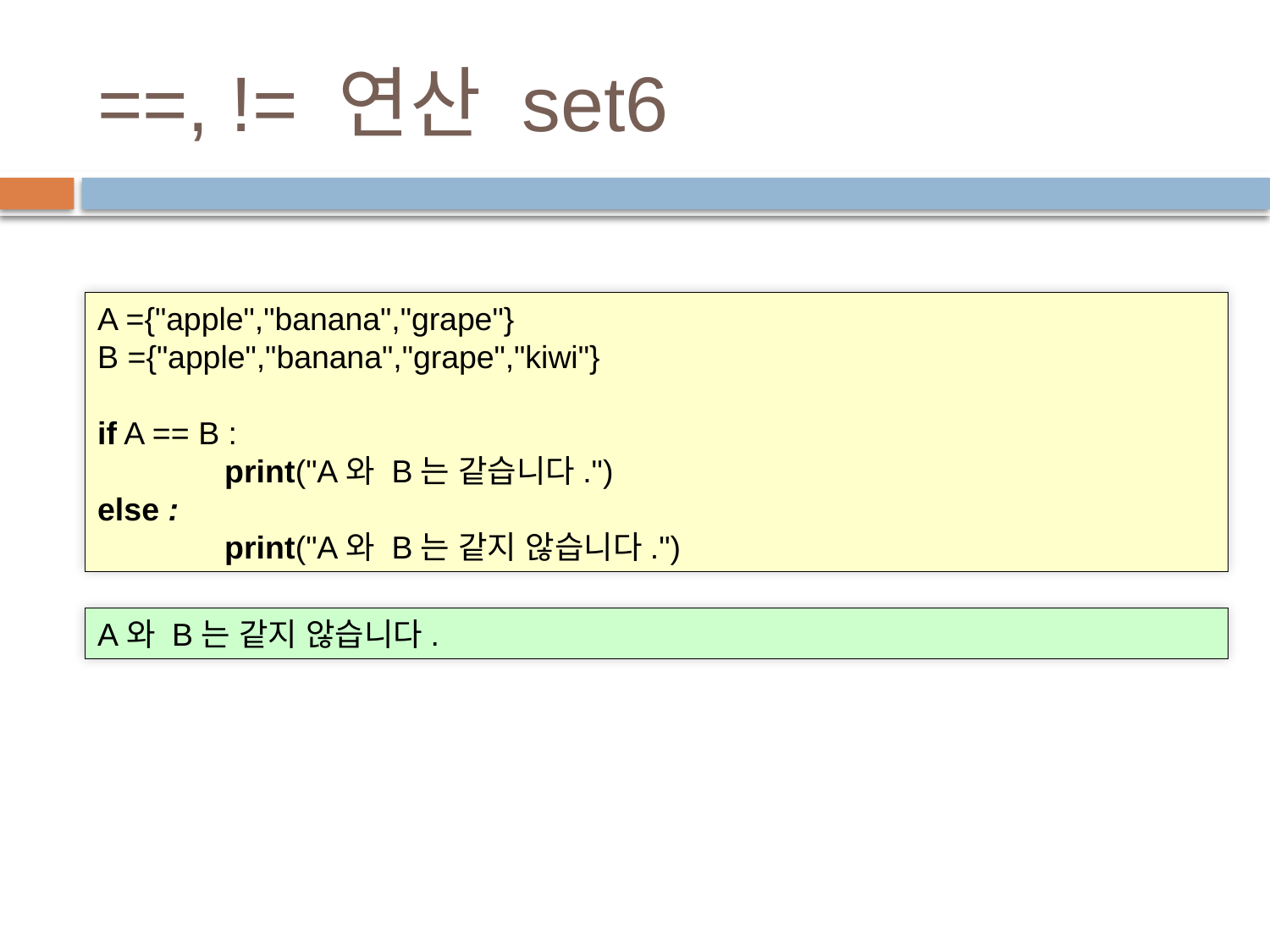

# ==, != 연산 set6
A ={"apple","banana","grape"}
B ={"apple","banana","grape","kiwi"}

if A == B :
	print("A와 B는 같습니다.")
else :
	print("A와 B는 같지 않습니다.")
A와 B는 같지 않습니다.